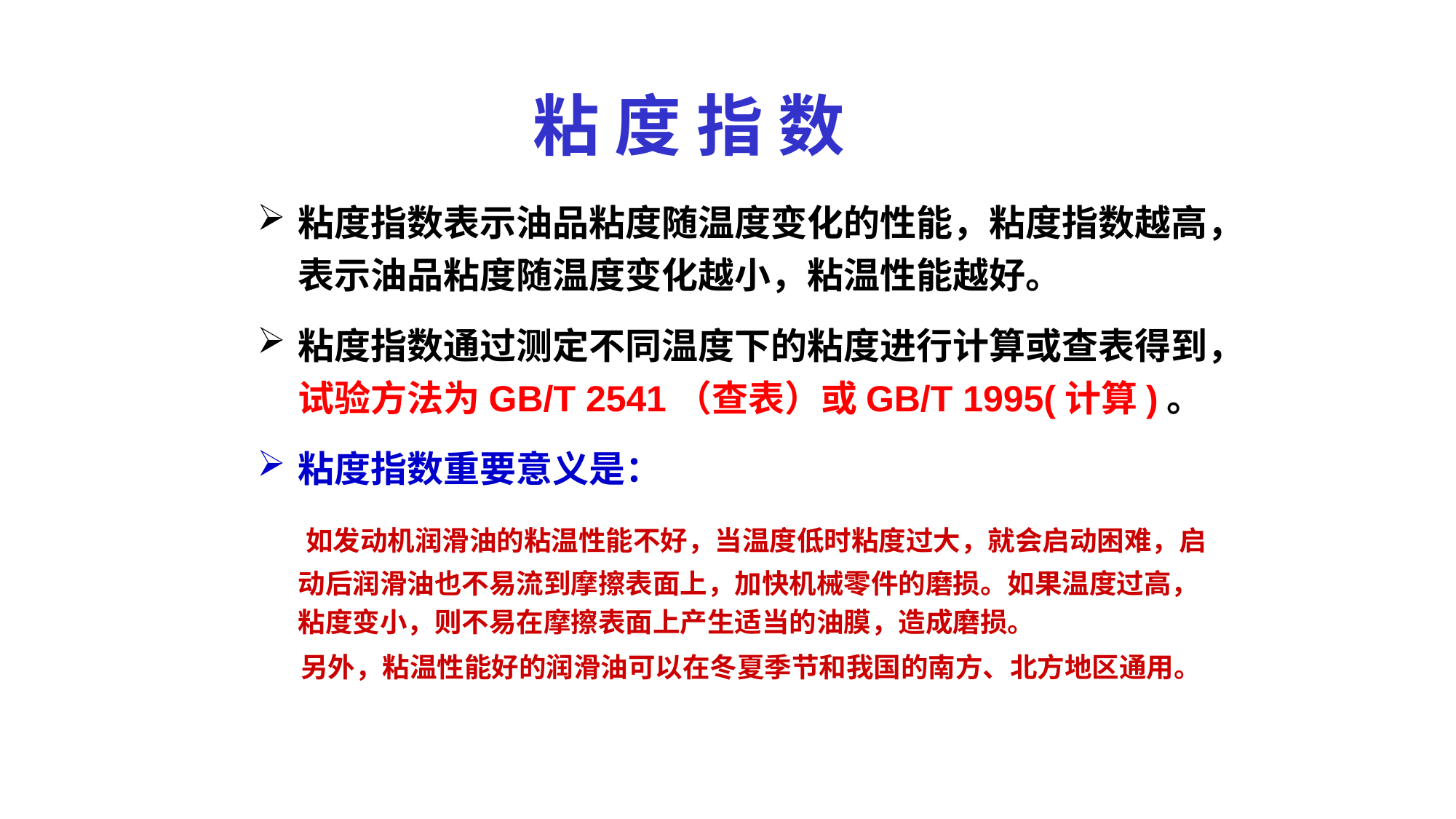

粘 度 指 数
粘度指数表示油品粘度随温度变化的性能，粘度指数越高，表示油品粘度随温度变化越小，粘温性能越好。
粘度指数通过测定不同温度下的粘度进行计算或查表得到，试验方法为GB/T 2541（查表）或GB/T 1995(计算)。
粘度指数重要意义是：
    如发动机润滑油的粘温性能不好，当温度低时粘度过大，就会启动困难，启动后润滑油也不易流到摩擦表面上，加快机械零件的磨损。如果温度过高，粘度变小，则不易在摩擦表面上产生适当的油膜，造成磨损。
      另外，粘温性能好的润滑油可以在冬夏季节和我国的南方、北方地区通用。